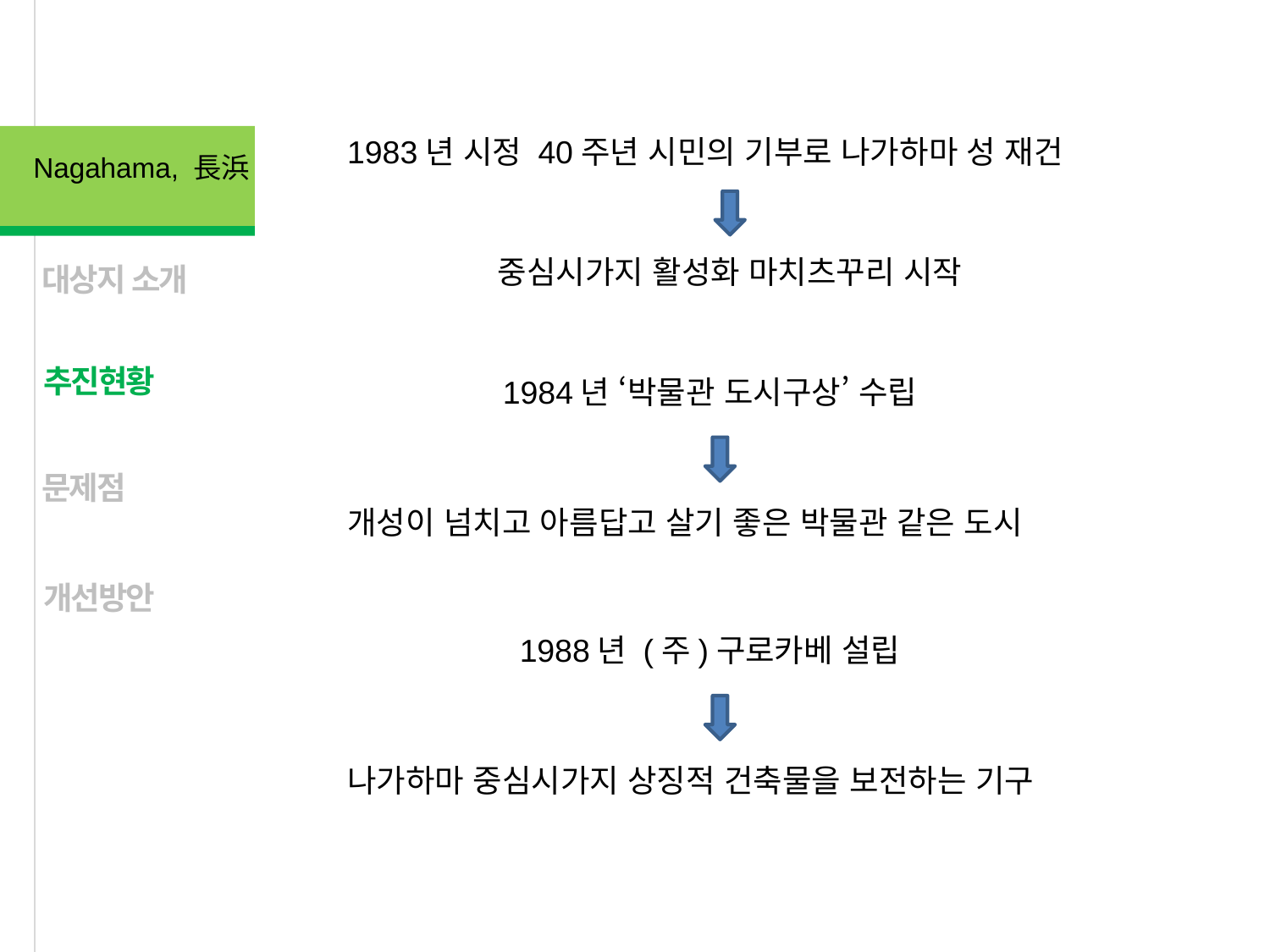

1983년 시정 40주년 시민의 기부로 나가하마 성 재건
Nagahama, 長浜

중심시가지 활성화 마치츠꾸리 시작
대상지 소개
추진현황
1984년 ‘박물관 도시구상’ 수립

문제점
개성이 넘치고 아름답고 살기 좋은 박물관 같은 도시
개선방안
1988년 (주)구로카베 설립

나가하마 중심시가지 상징적 건축물을 보전하는 기구